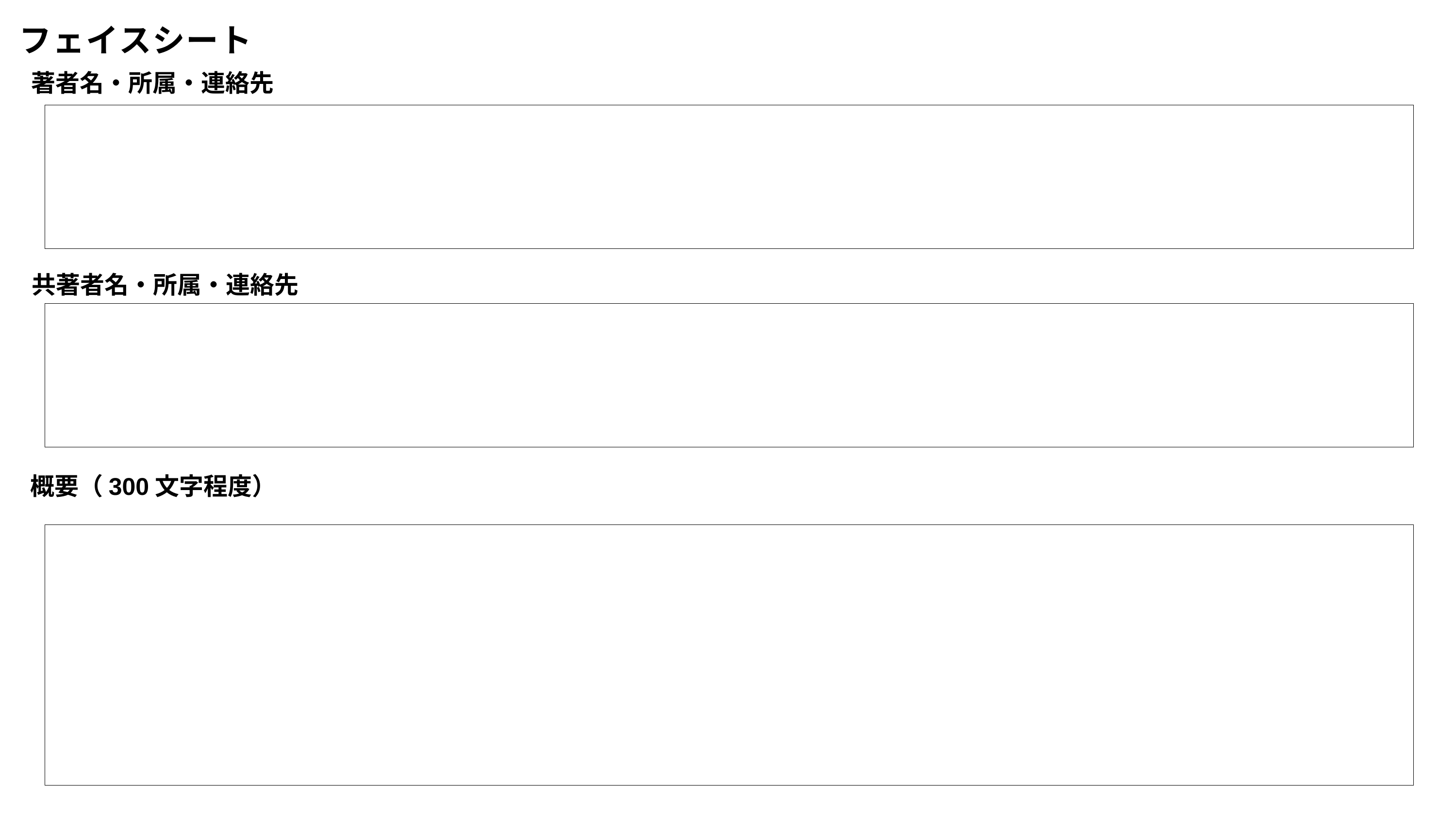

フェイスシート
著者名・所属・連絡先

共著者名・所属・連絡先

概要（300文字程度）